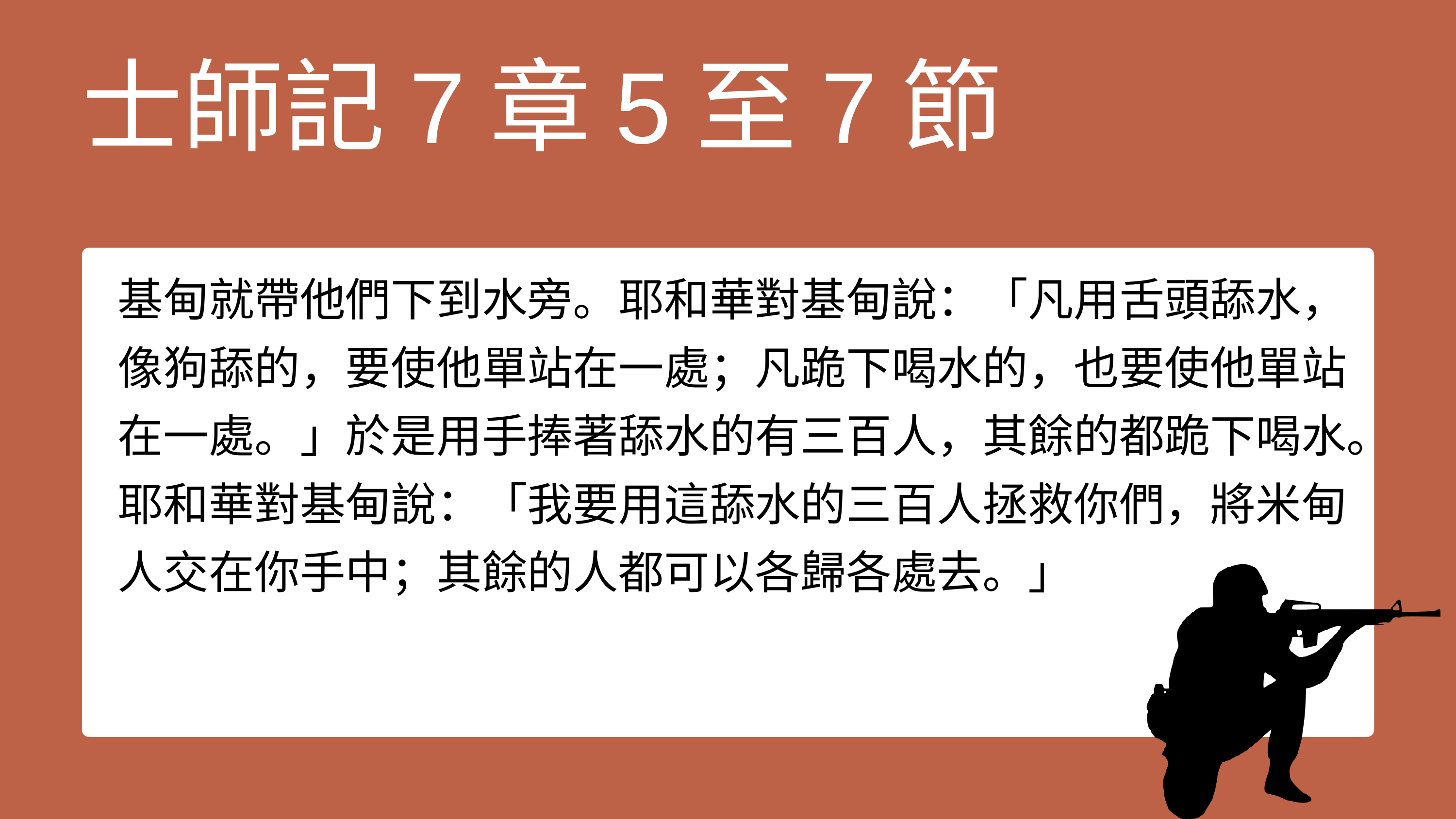

士師記7章5至7節

基甸就帶他們下到水旁。耶和華對基甸說：「凡用舌頭舔水，像狗舔的，要使他單站在一處；凡跪下喝水的，也要使他單站在一處。」於是用手捧著舔水的有三百人，其餘的都跪下喝水。耶和華對基甸說：「我要用這舔水的三百人拯救你們，將米甸人交在你手中；其餘的人都可以各歸各處去。」